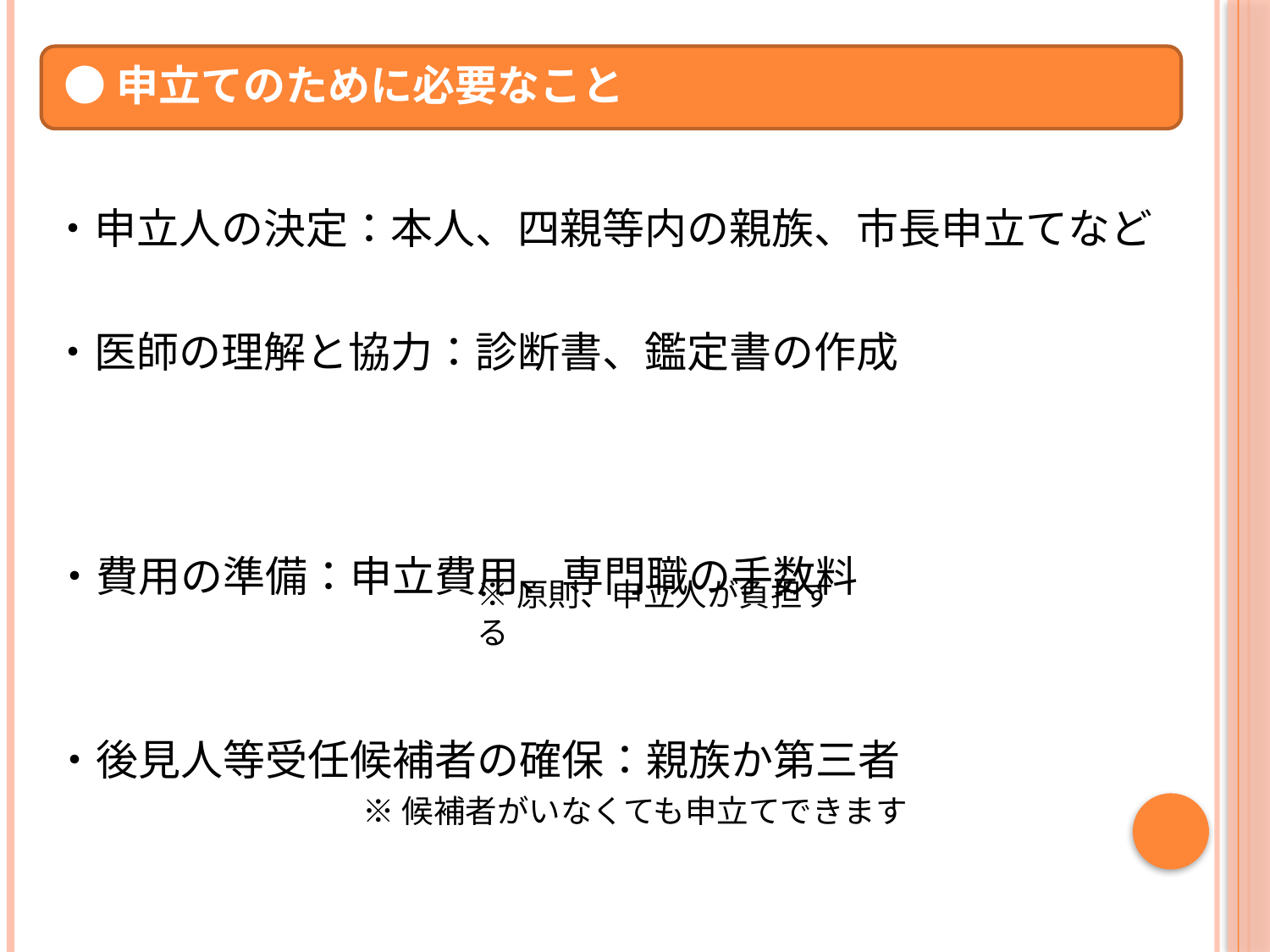

●申立てのために必要なこと

・申立人の決定：本人、四親等内の親族、市長申立てなど

・医師の理解と協力：診断書、鑑定書の作成
・費用の準備：申立費用、専門職の手数料
※原則、申立人が負担する
・後見人等受任候補者の確保：親族か第三者
※候補者がいなくても申立てできます